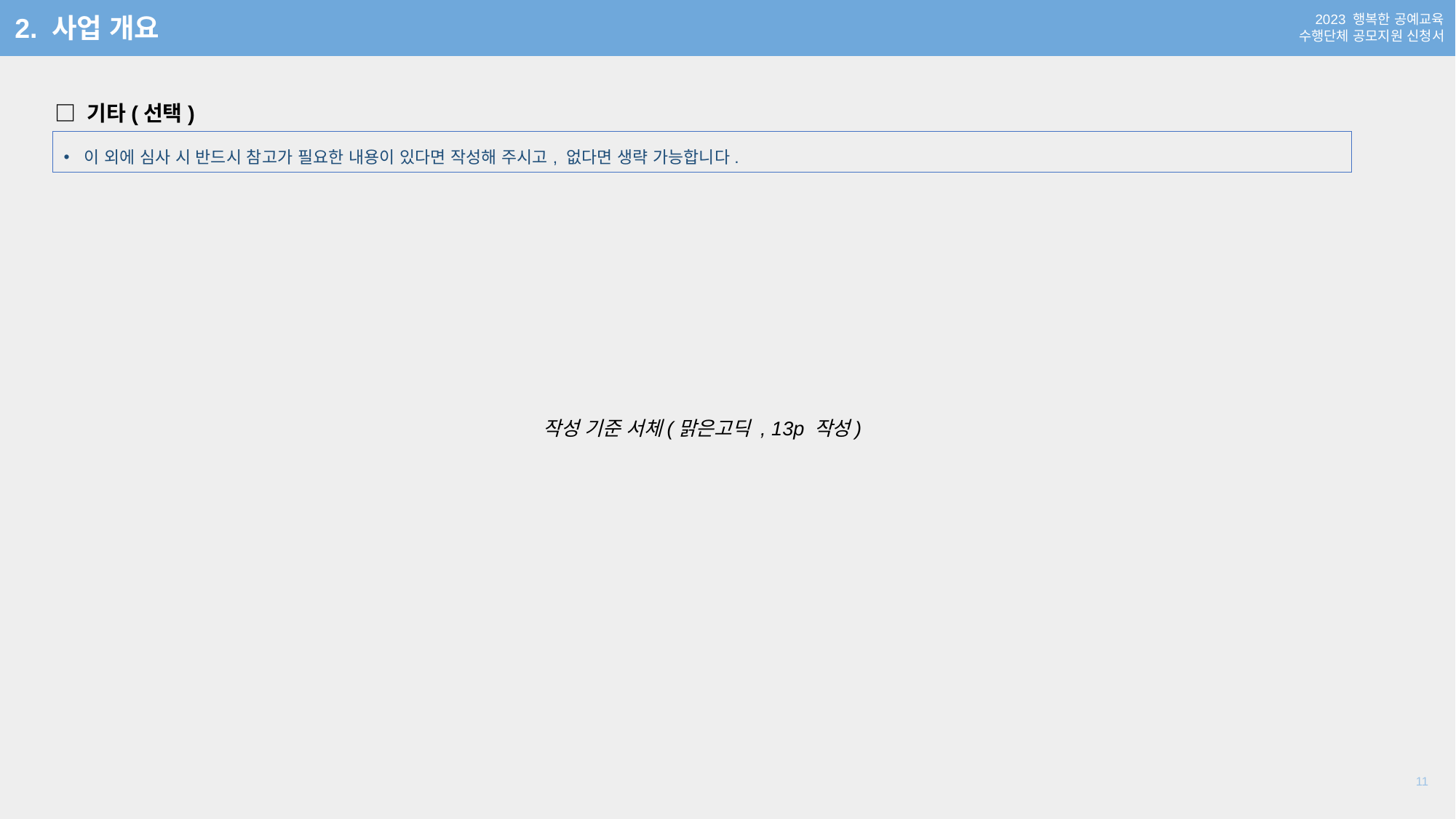

2. 사업 개요
□ 기타(선택)
이 외에 심사 시 반드시 참고가 필요한 내용이 있다면 작성해 주시고, 없다면 생략 가능합니다.

작성 기준 서체(맑은고딕 , 13p 작성)

11